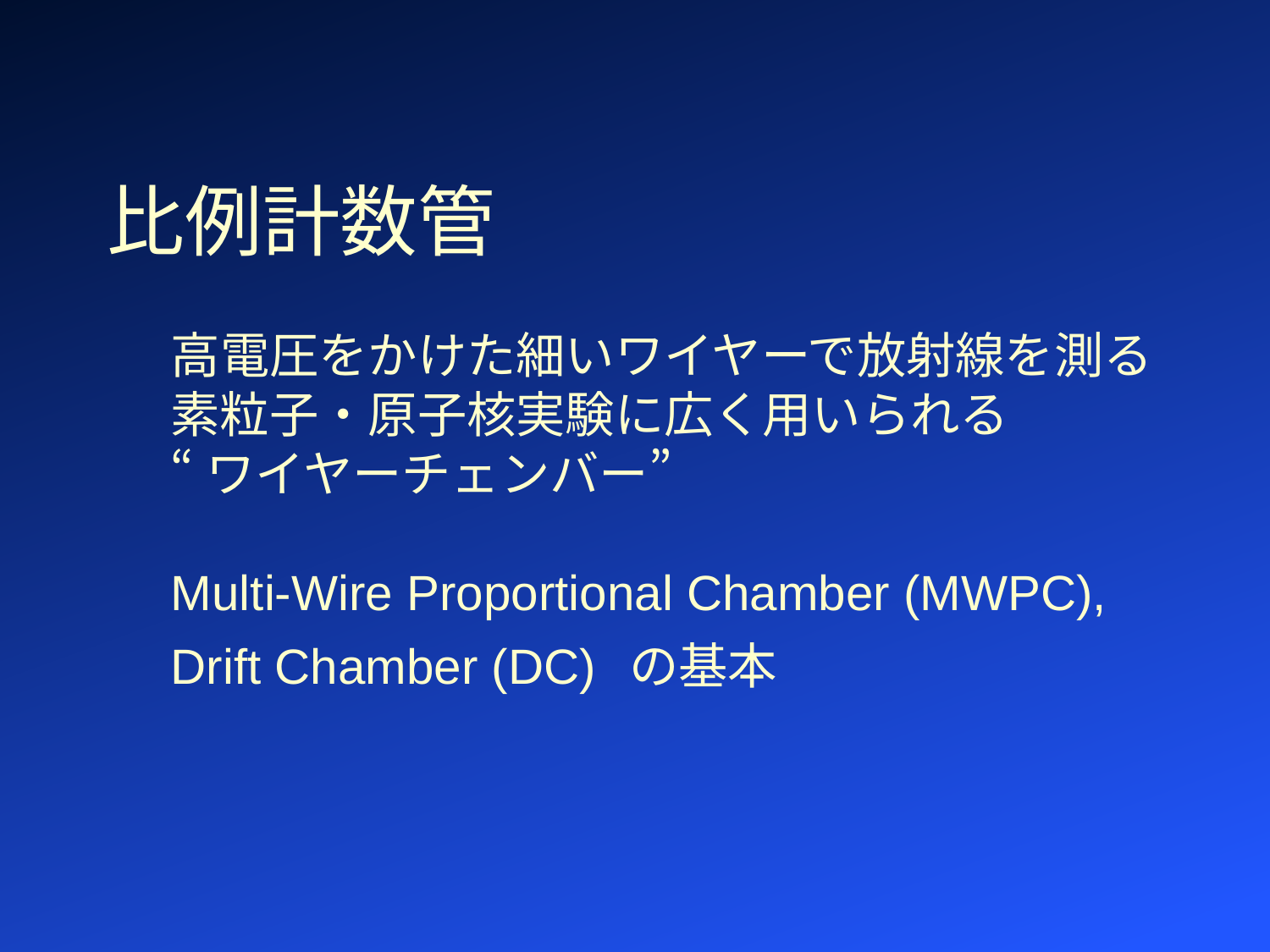

比例計数管
高電圧をかけた細いワイヤーで放射線を測る
素粒子・原子核実験に広く用いられる
“ワイヤーチェンバー”
Multi-Wire Proportional Chamber (MWPC),  Drift Chamber (DC) の基本